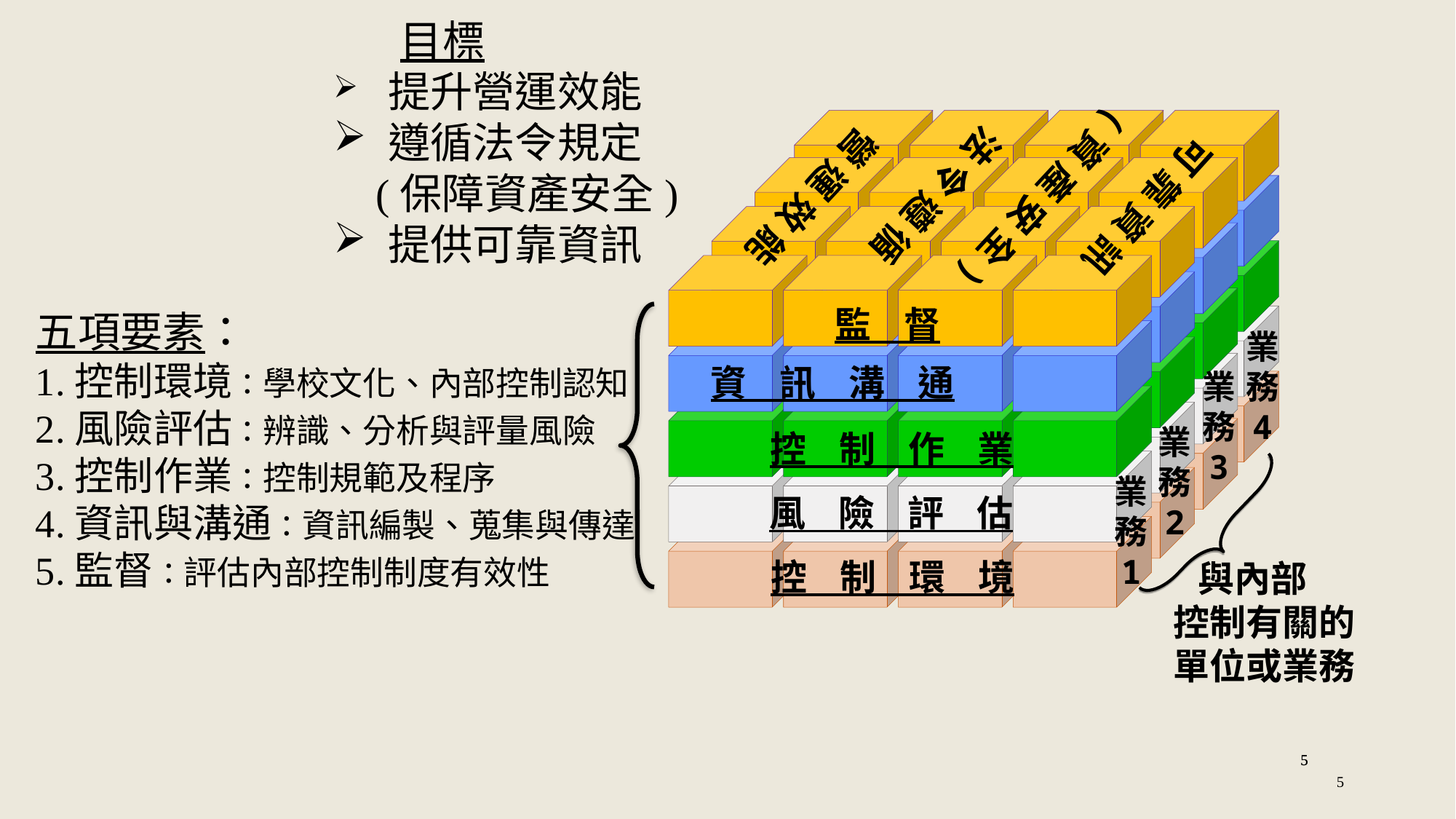

法 令 遵 循
      目標
提升營運效能
遵循法令規定
    (保障資產安全)
提供可靠資訊
(資 產 安 全)
可 靠 資 訊
營 運 效 能

監    督
五項要素：
1.控制環境：學校文化、內部控制認知
2.風險評估：辨識、分析與評量風險
3.控制作業：控制規範及程序
4.資訊與溝通：資訊編製、蒐集與傳達
5.監督：評估內部控制制度有效性

業務
4

資    訊    溝    通
業務
3

業務
2

控    制    作    業

業務
1
風    險    評    估
控    制    環    境
  與內部
控制有關的
單位或業務
5
5
5